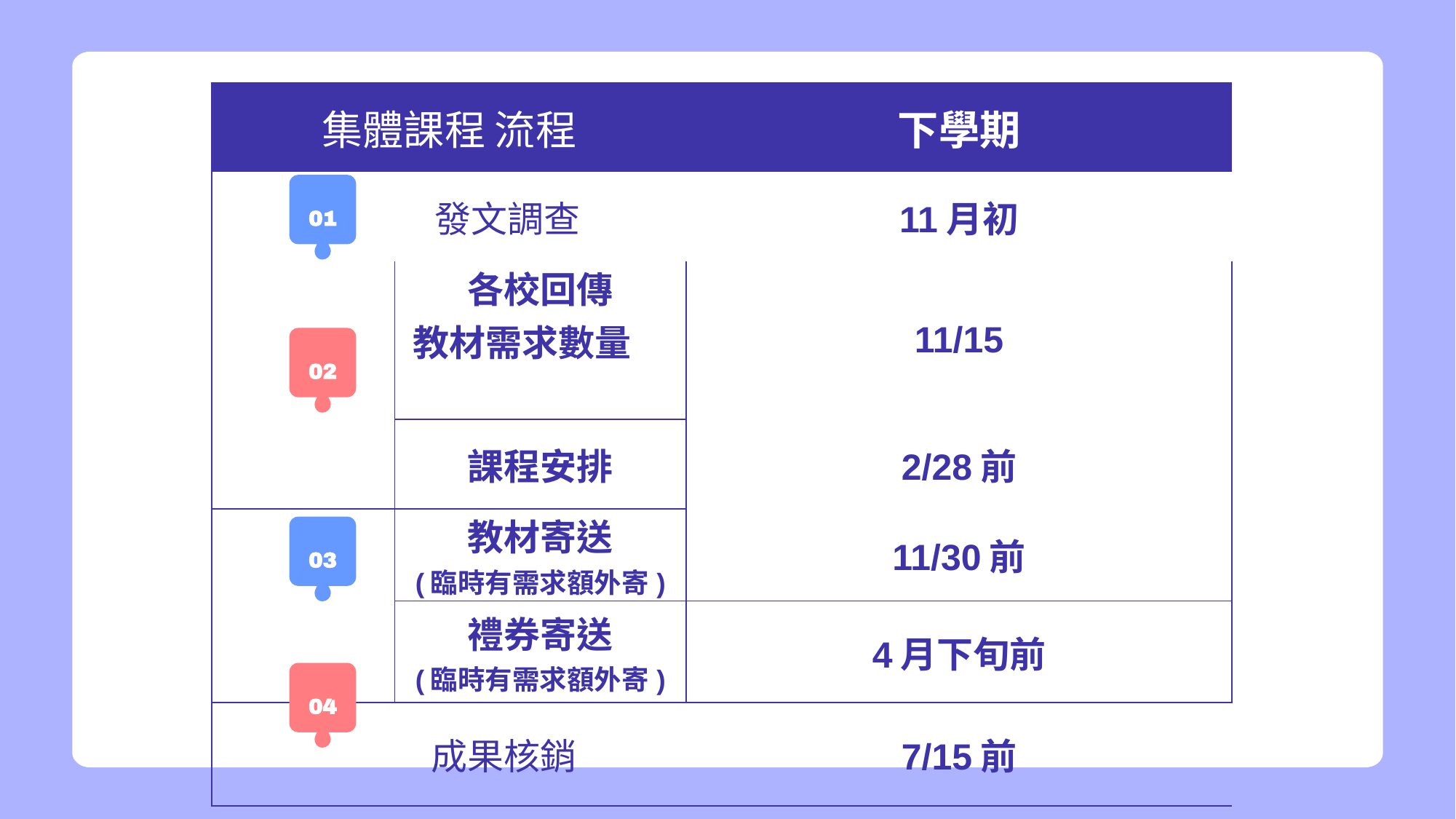

| 集體課程 流程 |  | 下學期 |
| --- | --- | --- |
| 發文調查 |  | 11月初 |
|  | 各校回傳 教材需求數量 | 11/15 |
|  | 課程安排 | 2/28前 |
|  | 教材寄送 (臨時有需求額外寄) | 11/30前 |
|  | 禮券寄送 (臨時有需求額外寄) | 4月下旬前 |
| 成果核銷 |  | 7/15前 |
01
02
03
04